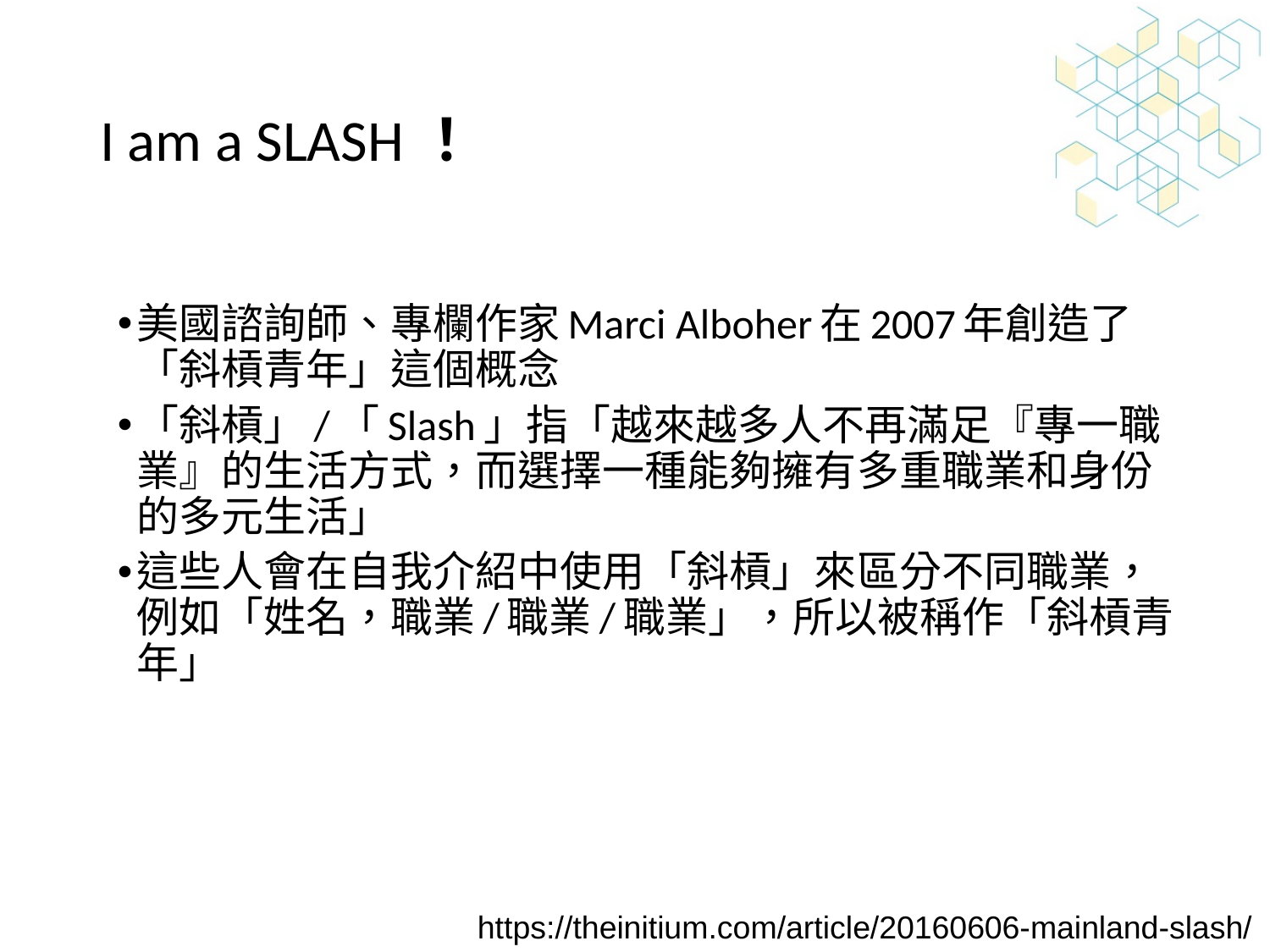

# I am a SLASH！
美國諮詢師、專欄作家Marci Alboher在2007年創造了「斜槓青年」這個概念
「斜槓」/「Slash」指「越來越多人不再滿足『專一職業』的生活方式，而選擇一種能夠擁有多重職業和身份的多元生活」
這些人會在自我介紹中使用「斜槓」來區分不同職業，例如「姓名，職業/職業/職業」，所以被稱作「斜槓青年」
https://theinitium.com/article/20160606-mainland-slash/